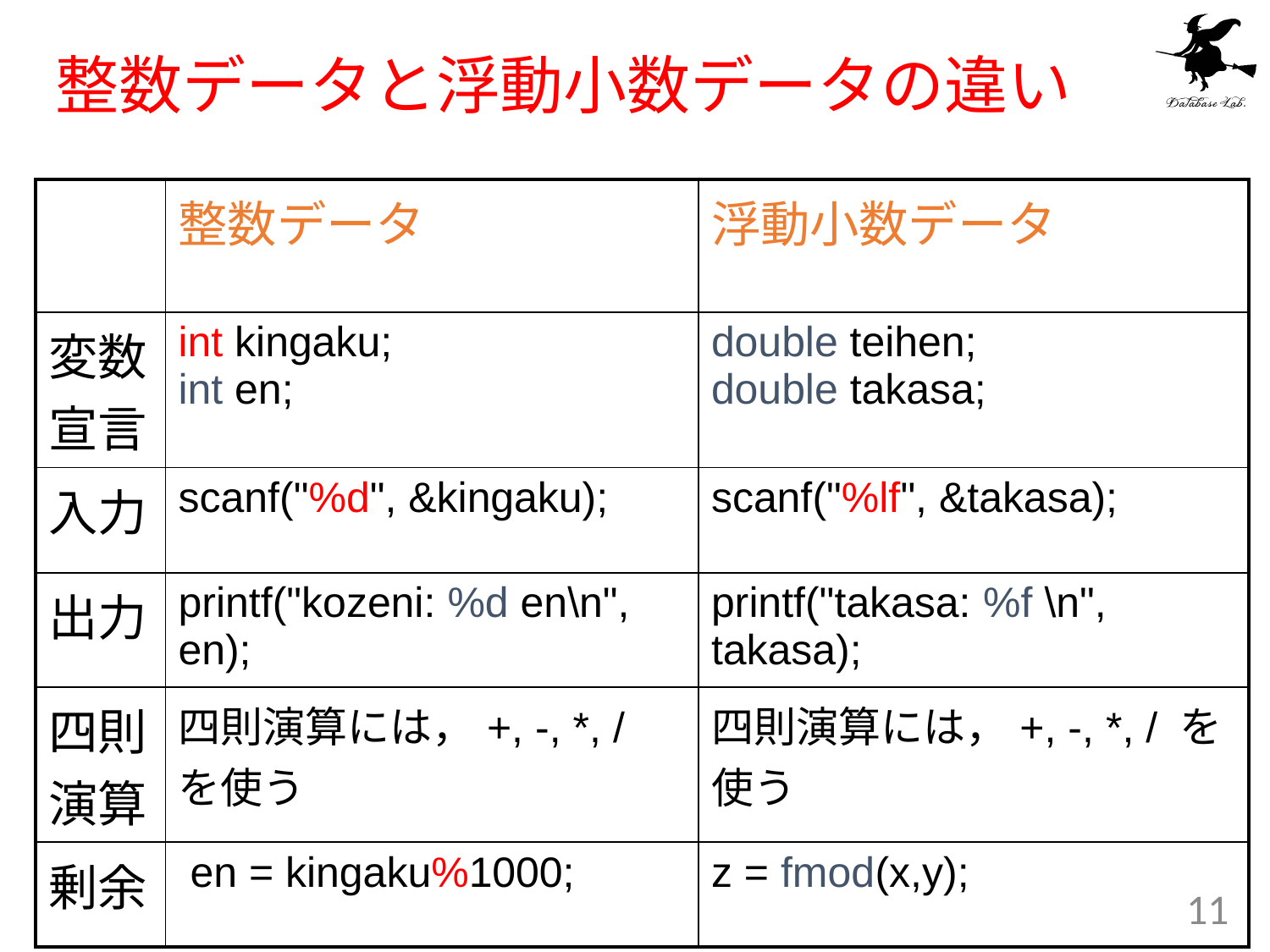

# 整数データと浮動小数データの違い
|  | 整数データ | 浮動小数データ |
| --- | --- | --- |
| 変数宣言 | int kingaku; int en; | double teihen; double takasa; |
| 入力 | scanf("%d", &kingaku); | scanf("%lf", &takasa); |
| 出力 | printf("kozeni: %d en\n", en); | printf("takasa: %f \n", takasa); |
| 四則演算 | 四則演算には，+, -, \*, / を使う | 四則演算には，+, -, \*, / を使う |
| 剰余 | en = kingaku%1000; | z = fmod(x,y); |
11